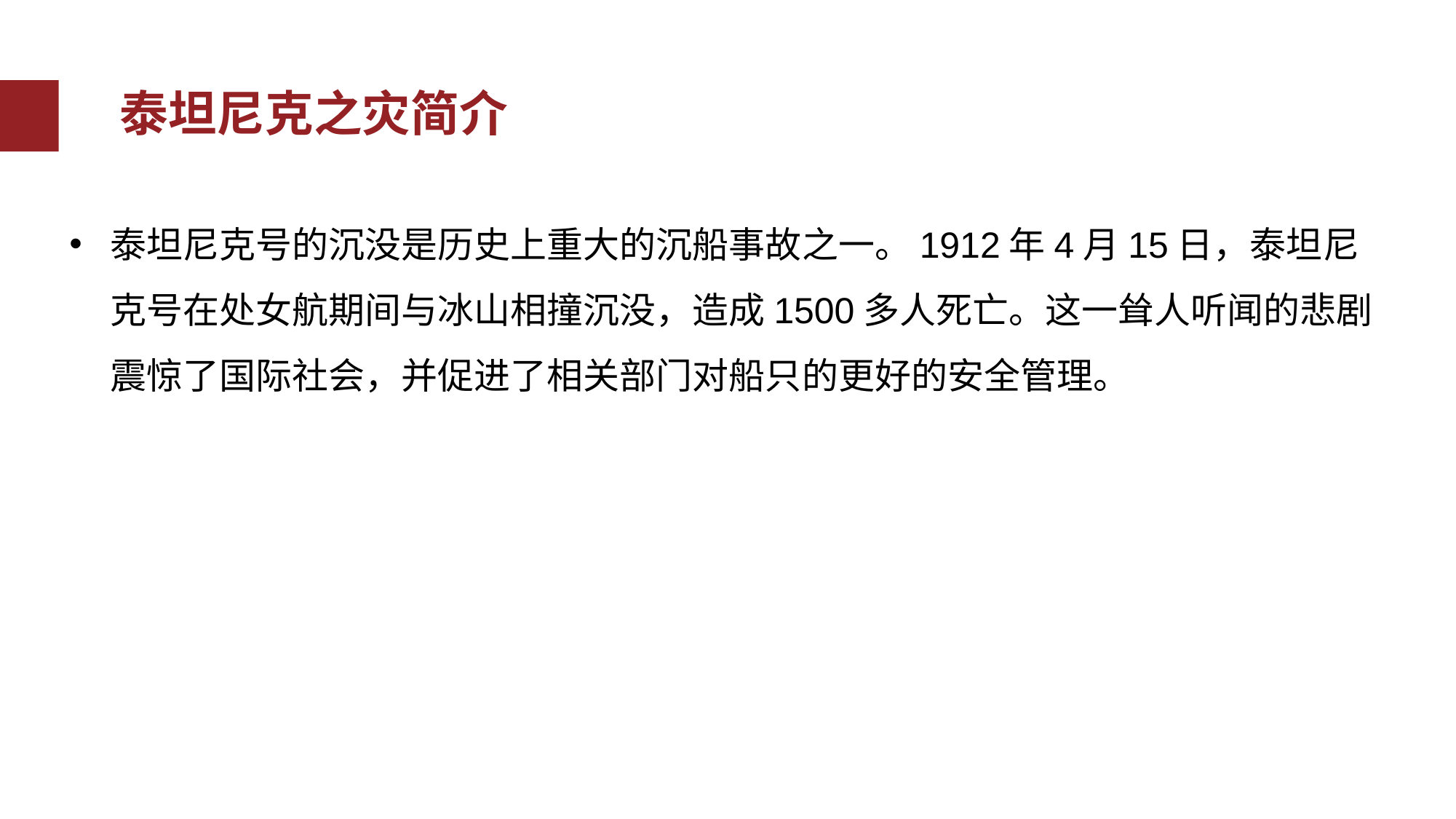

泰坦尼克之灾简介

错误类型
泰坦尼克号的沉没是历史上重大的沉船事故之一。1912年4月15日，泰坦尼克号在处女航期间与冰山相撞沉没，造成1500多人死亡。这一耸人听闻的悲剧震惊了国际社会，并促进了相关部门对船只的更好的安全管理。